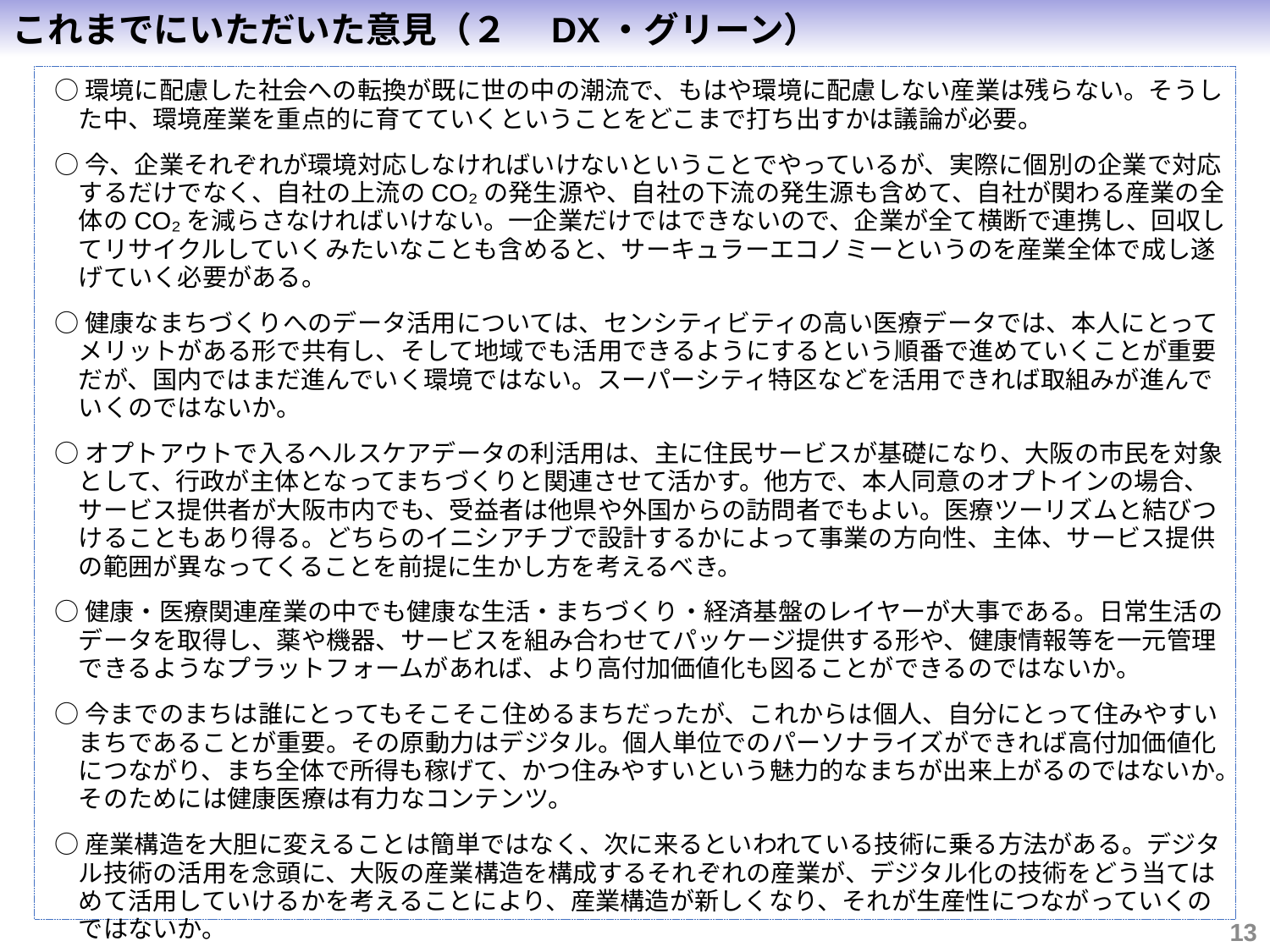

これまでにいただいた意見（２　DX・グリーン）
○環境に配慮した社会への転換が既に世の中の潮流で、もはや環境に配慮しない産業は残らない。そうした中、環境産業を重点的に育てていくということをどこまで打ち出すかは議論が必要。
○今、企業それぞれが環境対応しなければいけないということでやっているが、実際に個別の企業で対応するだけでなく、自社の上流のCO₂の発生源や、自社の下流の発生源も含めて、自社が関わる産業の全体のCO₂を減らさなければいけない。一企業だけではできないので、企業が全て横断で連携し、回収してリサイクルしていくみたいなことも含めると、サーキュラーエコノミーというのを産業全体で成し遂げていく必要がある。
○健康なまちづくりへのデータ活用については、センシティビティの高い医療データでは、本人にとってメリットがある形で共有し、そして地域でも活用できるようにするという順番で進めていくことが重要だが、国内ではまだ進んでいく環境ではない。スーパーシティ特区などを活用できれば取組みが進んでいくのではないか。
○オプトアウトで入るヘルスケアデータの利活用は、主に住民サービスが基礎になり、大阪の市民を対象として、行政が主体となってまちづくりと関連させて活かす。他方で、本人同意のオプトインの場合、サービス提供者が大阪市内でも、受益者は他県や外国からの訪問者でもよい。医療ツーリズムと結びつけることもあり得る。どちらのイニシアチブで設計するかによって事業の方向性、主体、サービス提供の範囲が異なってくることを前提に生かし方を考えるべき。
○健康・医療関連産業の中でも健康な生活・まちづくり・経済基盤のレイヤーが大事である。日常生活のデータを取得し、薬や機器、サービスを組み合わせてパッケージ提供する形や、健康情報等を一元管理できるようなプラットフォームがあれば、より高付加価値化も図ることができるのではないか。
○今までのまちは誰にとってもそこそこ住めるまちだったが、これからは個人、自分にとって住みやすいまちであることが重要。その原動力はデジタル。個人単位でのパーソナライズができれば高付加価値化につながり、まち全体で所得も稼げて、かつ住みやすいという魅力的なまちが出来上がるのではないか。そのためには健康医療は有力なコンテンツ。
○産業構造を大胆に変えることは簡単ではなく、次に来るといわれている技術に乗る方法がある。デジタル技術の活用を念頭に、大阪の産業構造を構成するそれぞれの産業が、デジタル化の技術をどう当てはめて活用していけるかを考えることにより、産業構造が新しくなり、それが生産性につながっていくのではないか。
○大阪・関西万博は、「未来社会の実験場」として位置づけられているが、万博は通過点でしかないため、将来の技術をどう考えていくのかという大阪戦略の中に、グリーンや脱炭素といった視点も入れるべきである。
13